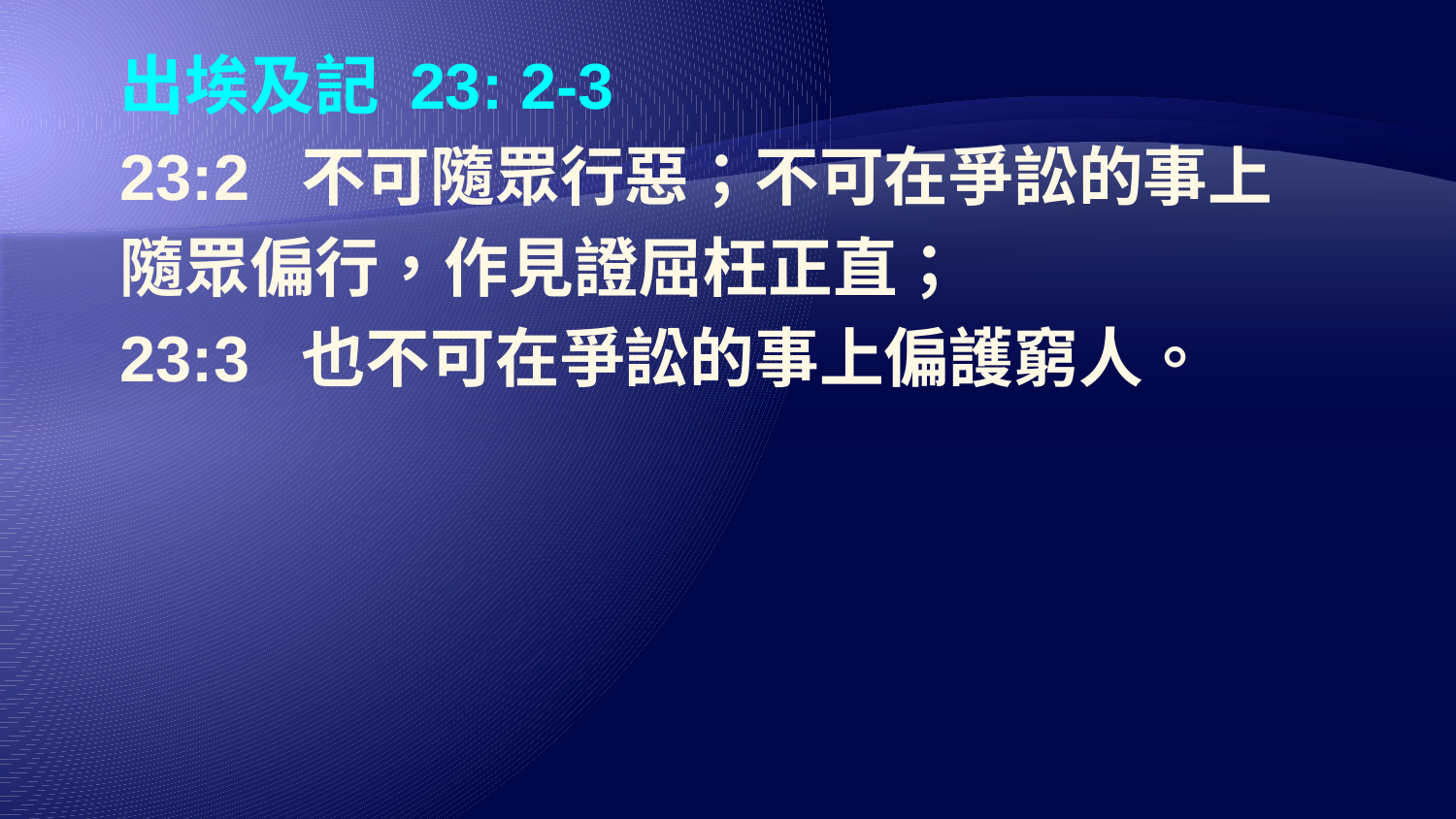

# 出埃及記 23: 2-3 23:2  不可隨眾行惡；不可在爭訟的事上 隨眾偏行，作見證屈枉正直； 23:3  也不可在爭訟的事上偏護窮人。